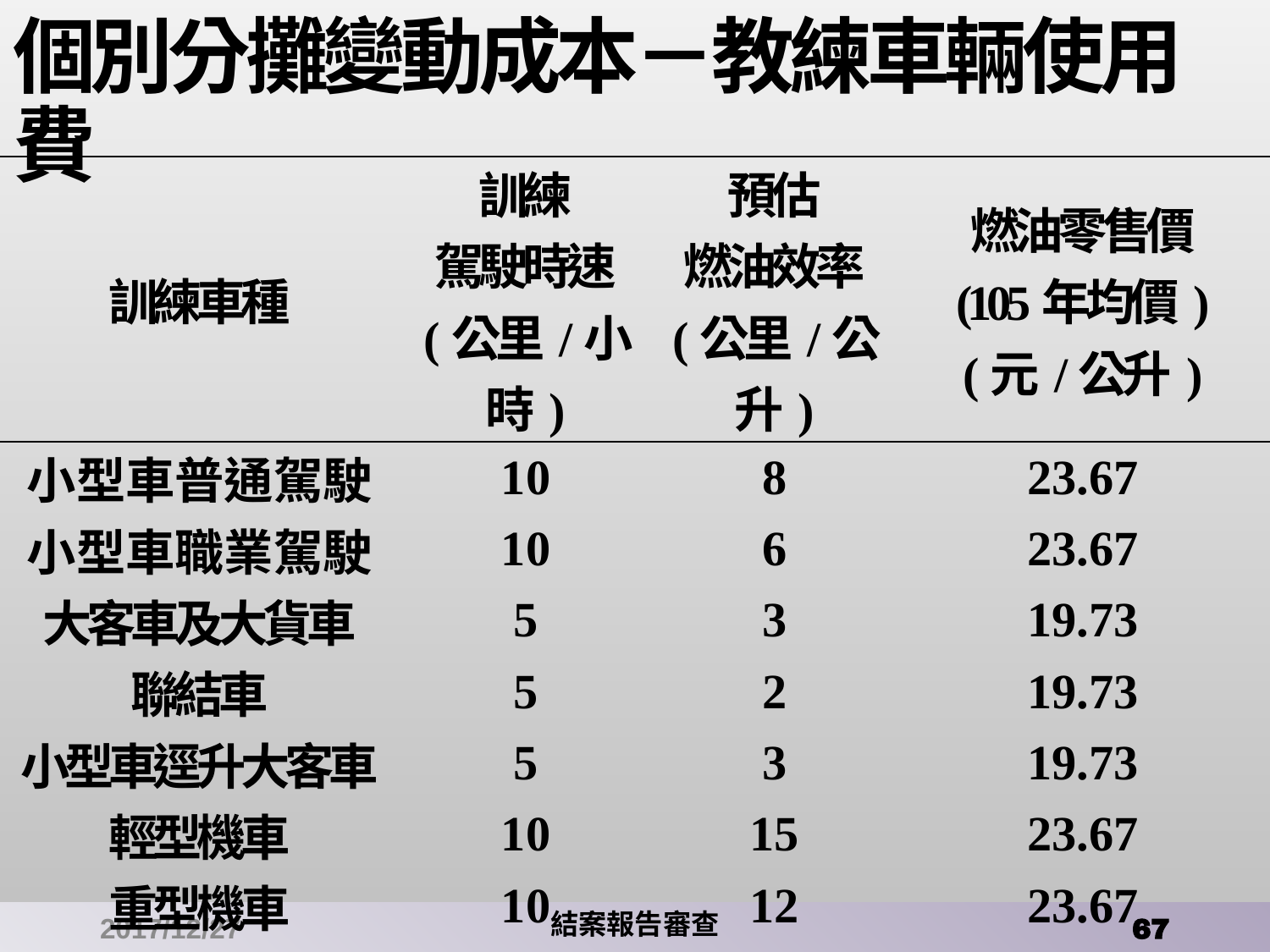

# 個別分攤變動成本－教練車輛使用費
| 訓練車種 | 訓練 駕駛時速 (公里/小時) | 預估 燃油效率 (公里/公升) | 燃油零售價 (105年均價) (元/公升) |
| --- | --- | --- | --- |
| 小型車普通駕駛 | 10 | 8 | 23.67 |
| 小型車職業駕駛 | 10 | 6 | 23.67 |
| 大客車及大貨車 | 5 | 3 | 19.73 |
| 聯結車 | 5 | 2 | 19.73 |
| 小型車逕升大客車 | 5 | 3 | 19.73 |
| 輕型機車 | 10 | 15 | 23.67 |
| 重型機車 | 10 | 12 | 23.67 |
| 大型重型機車 | 10 | 10 | 23.67 |
| 小型車掛附拖車 | 10 | 5 | 23.67 |
2017/12/27
結案報告審查
67